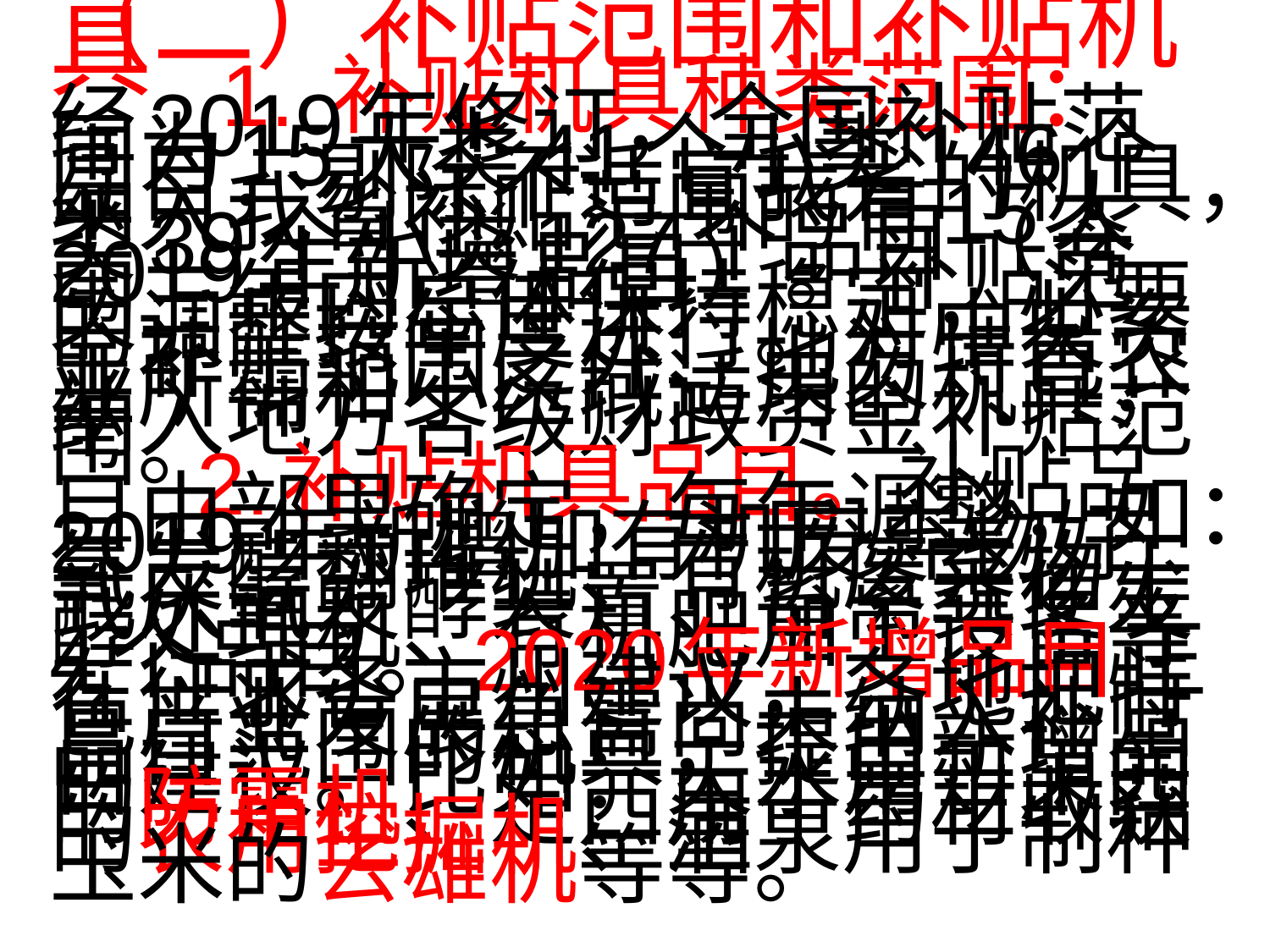

（二）补贴范围和补贴机具
       1. 补贴机具种类范围：经2019年修订，全国补贴范围为15大类41个小类146个品目，剔除不适宜我省的机具，纳入我省补贴范围的有15大类39个小类127个品目（含2019年新增品目）。补贴范围三年内总体保持稳定，必要的调整按年度进行。对中央资金补贴范围之外、地方特色农业所需和小区域适用的机具，纳入地方各级财政资金补贴范围。
      2.补贴机具品目。补贴品目由部里确定，每年调整，如：2019年新增加有机废弃物好氧发酵翻堆机、有机废弃物干式厌氧发酵装置、畜禽粪便发酵处理机、有机肥加工设备等4个品目。2020年新增品目正在征求各市州建议，各地把特色产业发展急需尚未纳入补贴品目范围的机具，提出新增品目建议。比如：天水用于果园的防霜机、定西用于药材收获的农用挖掘机、酒泉用于制种玉米的去雄机等等。